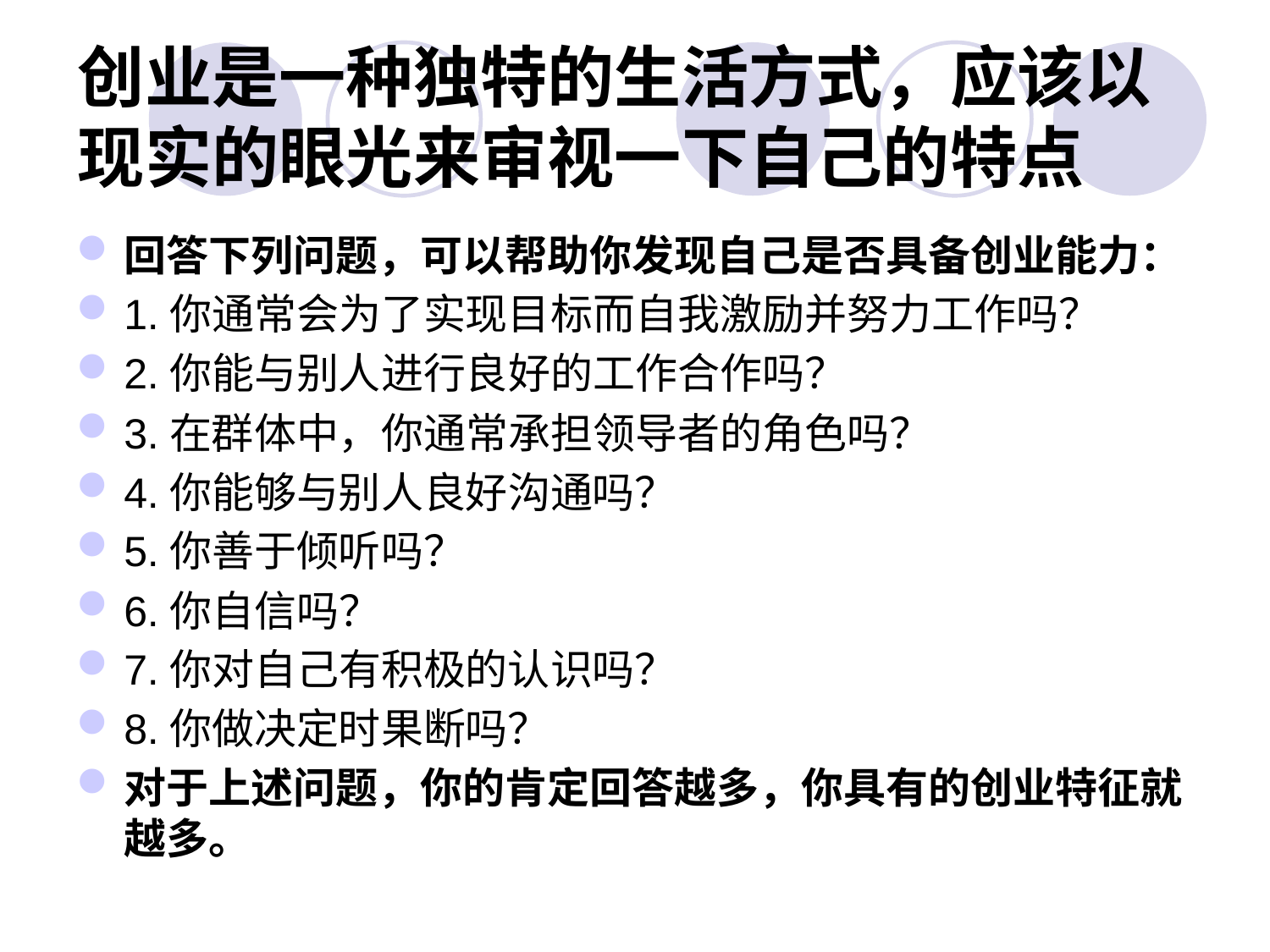

# 创业是一种独特的生活方式，应该以现实的眼光来审视一下自己的特点
回答下列问题，可以帮助你发现自己是否具备创业能力：
1.你通常会为了实现目标而自我激励并努力工作吗？
2.你能与别人进行良好的工作合作吗？
3.在群体中，你通常承担领导者的角色吗？
4.你能够与别人良好沟通吗？
5.你善于倾听吗？
6.你自信吗？
7.你对自己有积极的认识吗？
8.你做决定时果断吗？
对于上述问题，你的肯定回答越多，你具有的创业特征就越多。